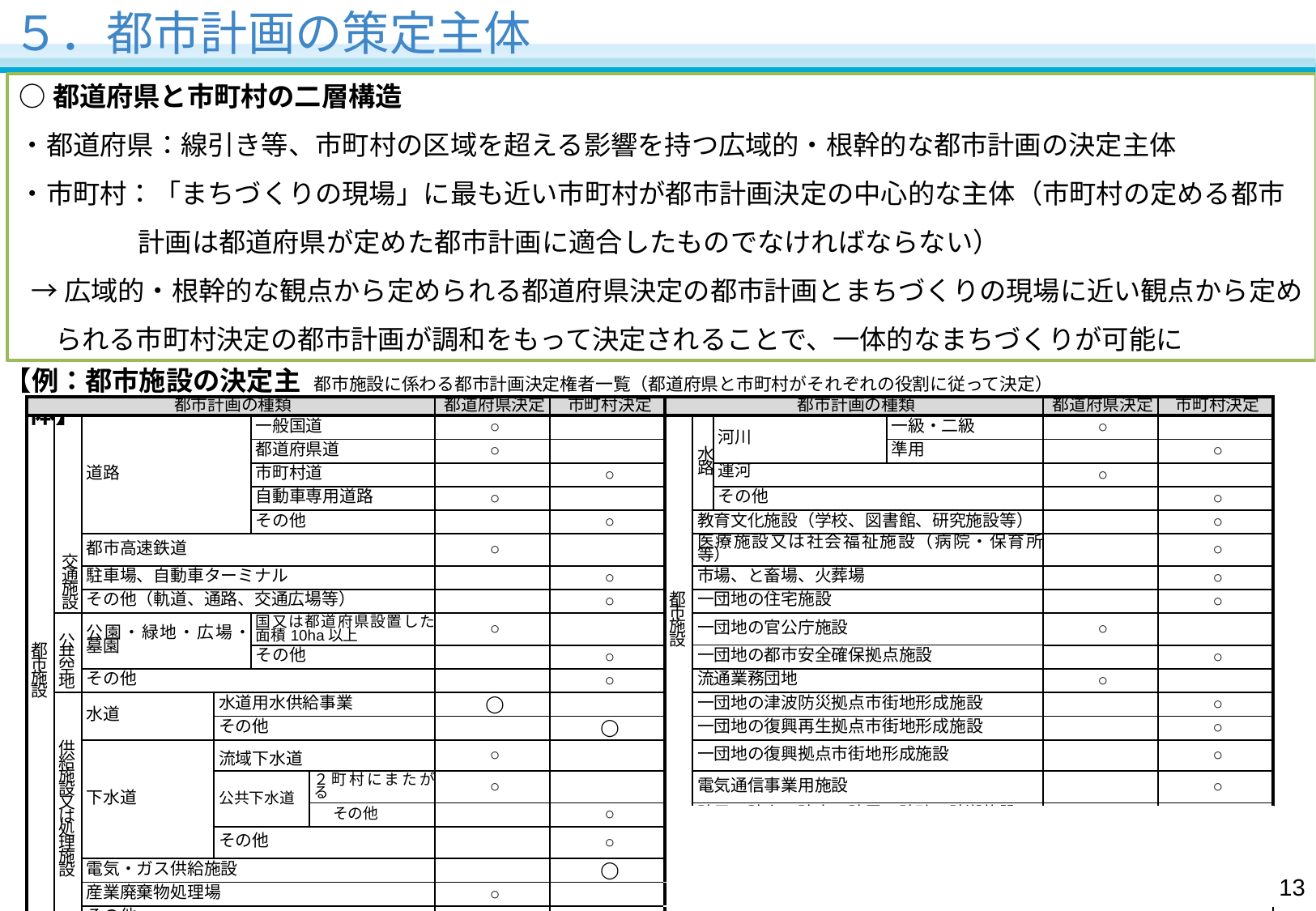

# ５．都市計画の策定主体
○都道府県と市町村の二層構造
・都道府県：線引き等、市町村の区域を超える影響を持つ広域的・根幹的な都市計画の決定主体
・市町村：「まちづくりの現場」に最も近い市町村が都市計画決定の中心的な主体（市町村の定める都市計画は都道府県が定めた都市計画に適合したものでなければならない）
→広域的・根幹的な観点から定められる都道府県決定の都市計画とまちづくりの現場に近い観点から定められる市町村決定の都市計画が調和をもって決定されることで、一体的なまちづくりが可能に
【例：都市施設の決定主体】
都市施設に係わる都市計画決定権者一覧（都道府県と市町村がそれぞれの役割に従って決定）
| 都市計画の種類 |  |  |  |  |  |  | 都道府県決定 | 市町村決定 | 都市計画の種類 |  |  |  | 都道府県決定 | 市町村決定 |
| --- | --- | --- | --- | --- | --- | --- | --- | --- | --- | --- | --- | --- | --- | --- |
| 都 市 施 設 | 交通施設 | 道路 |  | 一般国道 |  |  | ○ |  | 都 市 施 設 | 水路 | 河川 | 一級・二級 | ○ |  |
|  |  |  |  | 都道府県道 |  |  | ○ |  |  |  |  | 準用 |  | ○ |
|  |  |  |  | 市町村道 |  |  |  | ○ |  |  | 運河 |  | ○ |  |
|  |  |  |  | 自動車専用道路 |  |  | ○ |  |  |  | その他 |  |  | ○ |
|  |  |  |  | その他 |  |  |  | ○ |  | 教育文化施設（学校、図書館、研究施設等） |  |  |  | ○ |
|  |  | 都市高速鉄道 |  |  |  |  | ○ |  |  | 医療施設又は社会福祉施設（病院・保育所等） |  |  |  | ○ |
|  |  | 駐車場、自動車ターミナル |  |  |  |  |  | ○ |  | 市場、と畜場、火葬場 |  |  |  | ○ |
|  |  | その他（軌道、通路、交通広場等） |  |  |  |  |  | ○ |  | 一団地の住宅施設 |  |  |  | ○ |
|  | 公共空地 | 公園・緑地・広場・墓園 |  | 国又は都道府県設置した面積10ha以上 |  |  | ○ |  |  | 一団地の官公庁施設 |  |  | ○ |  |
|  |  |  |  | その他 |  |  |  | ○ |  | 一団地の都市安全確保拠点施設 |  |  |  | ○ |
|  |  | その他 |  |  |  |  |  | ○ |  | 流通業務団地 |  |  | ○ |  |
|  | 供給施設又は処理施設 | 水道 | 水道用水供給事業 |  |  |  | ◯ |  |  | 一団地の津波防災拠点市街地形成施設 |  |  |  | ○ |
|  |  |  | その他 |  |  |  |  | ◯ |  | 一団地の復興再生拠点市街地形成施設 |  |  |  | ○ |
|  |  | 下水道 | 流域下水道 |  |  |  | ○ |  |  | 一団地の復興拠点市街地形成施設 |  |  |  | ○ |
|  |  |  | 公共下水道 |  | ２町村にまたがる |  | ○ |  |  | 電気通信事業用施設 |  |  |  | ○ |
|  |  |  |  |  |  | その他 |  | ○ |  | 防風・防火・防水・防雪・防砂・防潮施設 |  |  |  | ○ |
|  |  |  | その他 |  |  |  |  | ○ |  |  |  |  |  |  |
|  |  | 電気・ガス供給施設 |  |  |  |  |  | ◯ |  |  |  |  |  |  |
|  |  | 産業廃棄物処理場 |  |  |  |  | ○ |  |  |  |  |  |  |  |
|  |  | その他 |  |  |  |  |  | ○ |  |  |  |  |  |  |

13